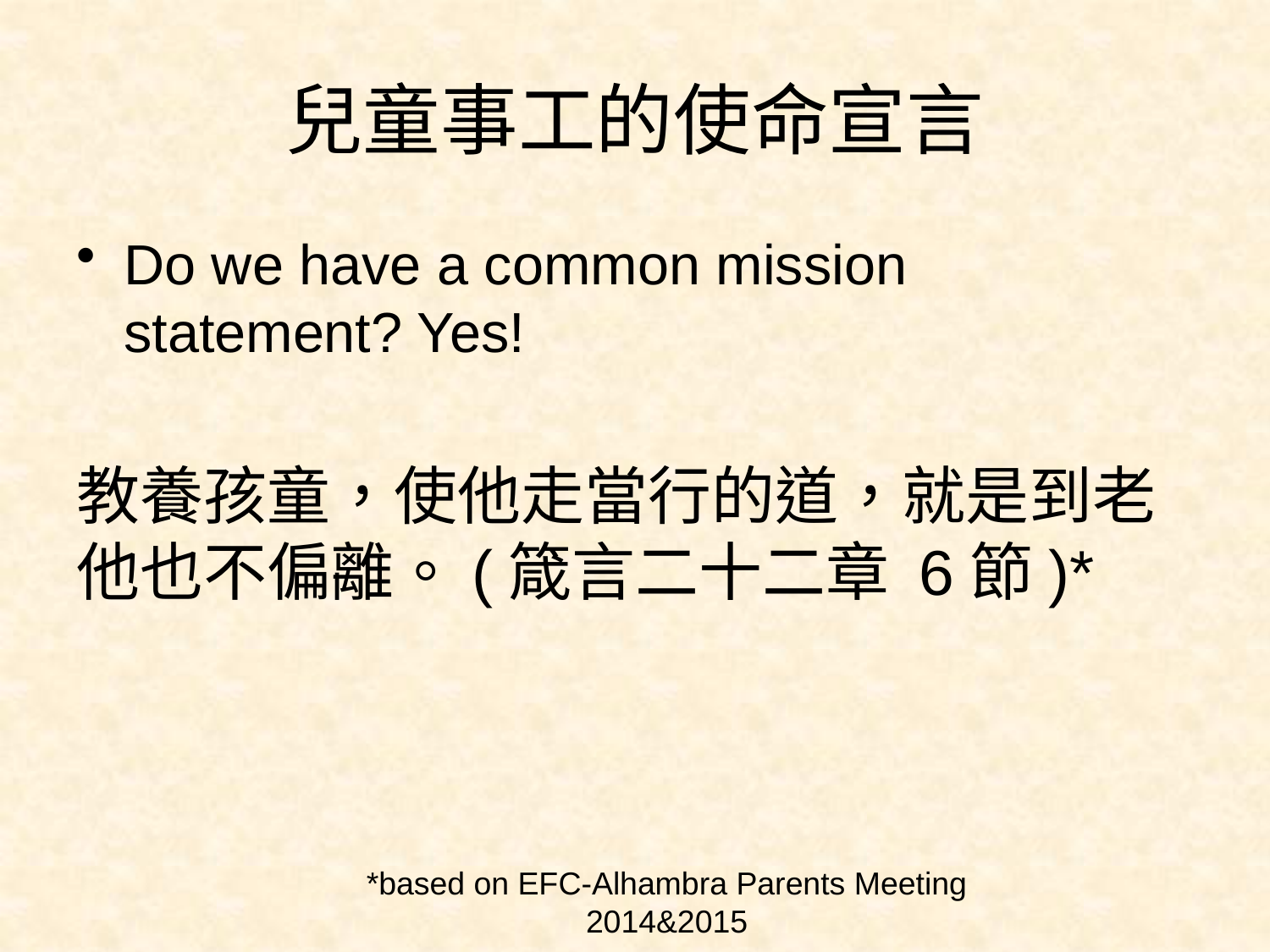

# 兒童事工的使命宣言
Do we have a common mission statement? Yes!

教養孩童，使他走當行的道，就是到老他也不偏離。(箴言二十二章 6節)*
*based on EFC-Alhambra Parents Meeting 2014&2015